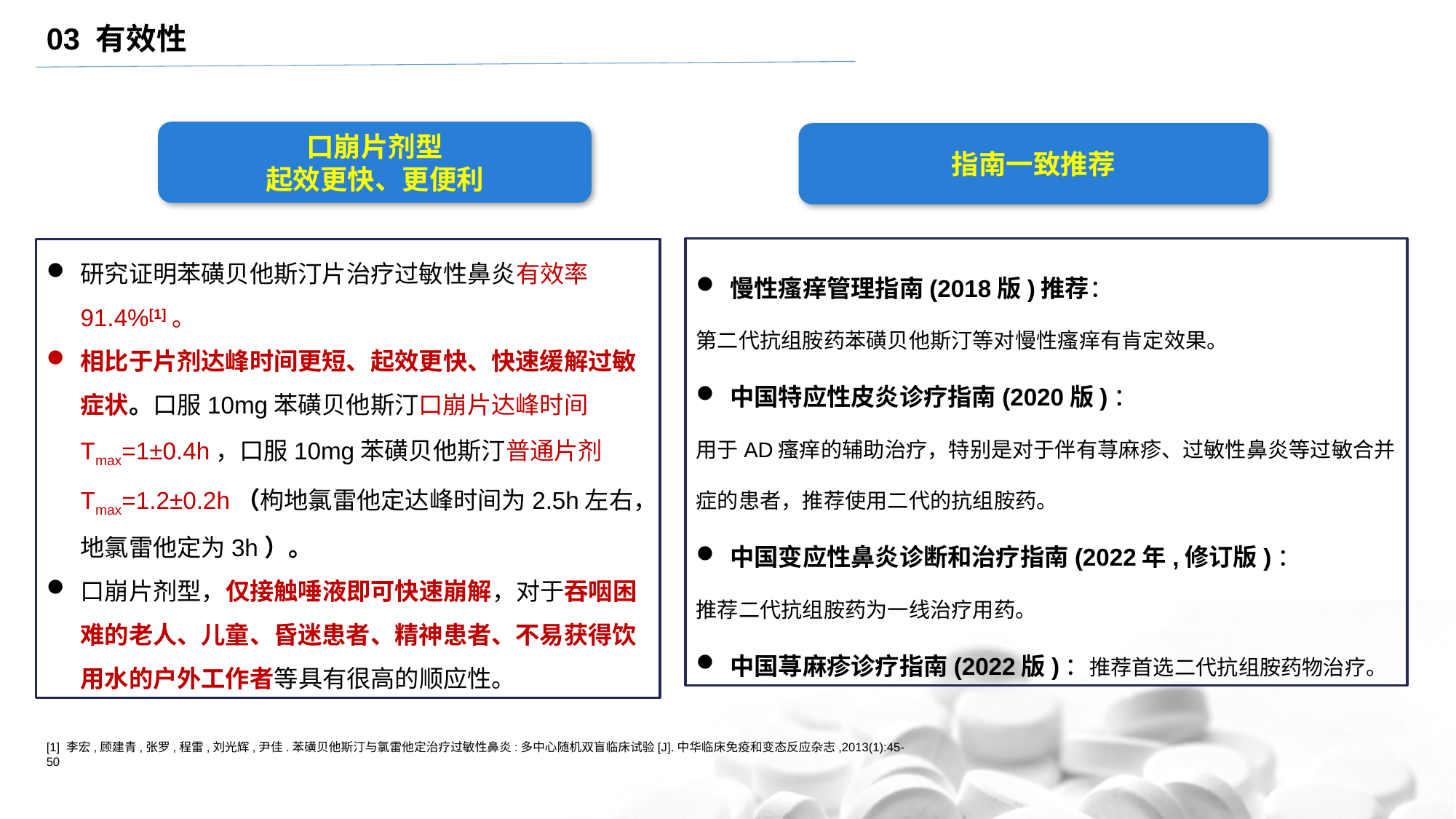

03 有效性
口崩片剂型
起效更快、更便利
指南一致推荐
慢性瘙痒管理指南(2018版)推荐：
第二代抗组胺药苯磺贝他斯汀等对慢性瘙痒有肯定效果。
中国特应性皮炎诊疗指南(2020版)：
用于AD瘙痒的辅助治疗，特别是对于伴有荨麻疹、过敏性鼻炎等过敏合并症的患者，推荐使用二代的抗组胺药。
中国变应性鼻炎诊断和治疗指南(2022年,修订版)：
推荐二代抗组胺药为一线治疗用药。
中国荨麻疹诊疗指南(2022版)：推荐首选二代抗组胺药物治疗。
研究证明苯磺贝他斯汀片治疗过敏性鼻炎有效率91.4%[1]。
相比于片剂达峰时间更短、起效更快、快速缓解过敏症状。口服10mg苯磺贝他斯汀口崩片达峰时间Tmax=1±0.4h，口服10mg苯磺贝他斯汀普通片剂Tmax=1.2±0.2h（枸地氯雷他定达峰时间为2.5h左右，地氯雷他定为3h）。
口崩片剂型，仅接触唾液即可快速崩解，对于吞咽困难的老人、儿童、昏迷患者、精神患者、不易获得饮用水的户外工作者等具有很高的顺应性。
[1] 李宏,顾建青,张罗,程雷,刘光辉,尹佳.苯磺贝他斯汀与氯雷他定治疗过敏性鼻炎:多中心随机双盲临床试验[J].中华临床免疫和变态反应杂志,2013(1):45-50